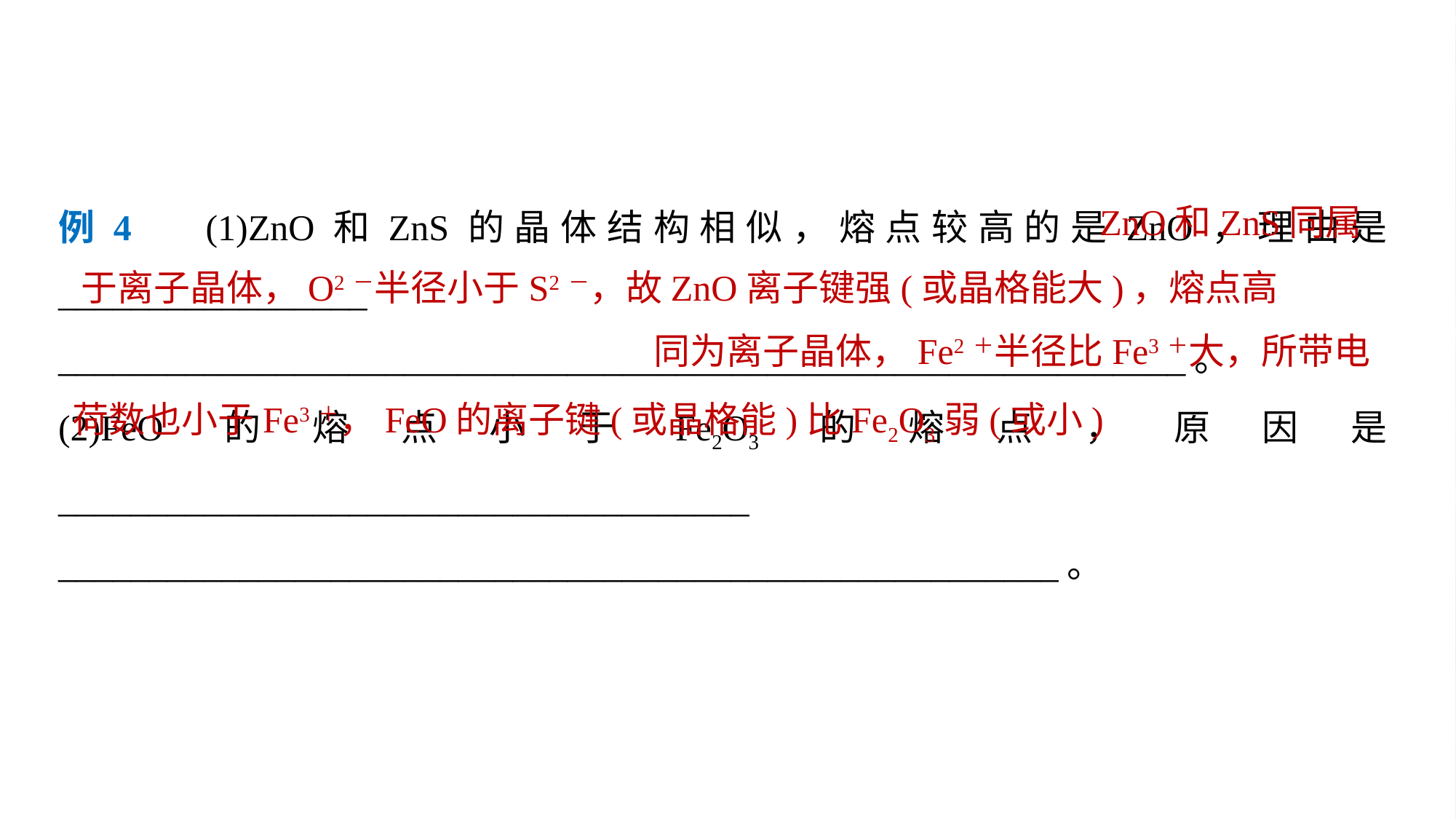

ZnO和ZnS同属于离子晶体，O2－半径小于S2－，故ZnO离子键强(或晶格能大)，熔点高
例4　(1)ZnO和ZnS的晶体结构相似，熔点较高的是ZnO，理由是_________________
______________________________________________________________。
(2)FeO的熔点小于Fe2O3的熔点，原因是______________________________________
_______________________________________________________。
                                                                      同为离子晶体，Fe2＋半径比Fe3＋大，所带电荷数也小于Fe3＋，FeO的离子键(或晶格能)比Fe2O3弱(或小)